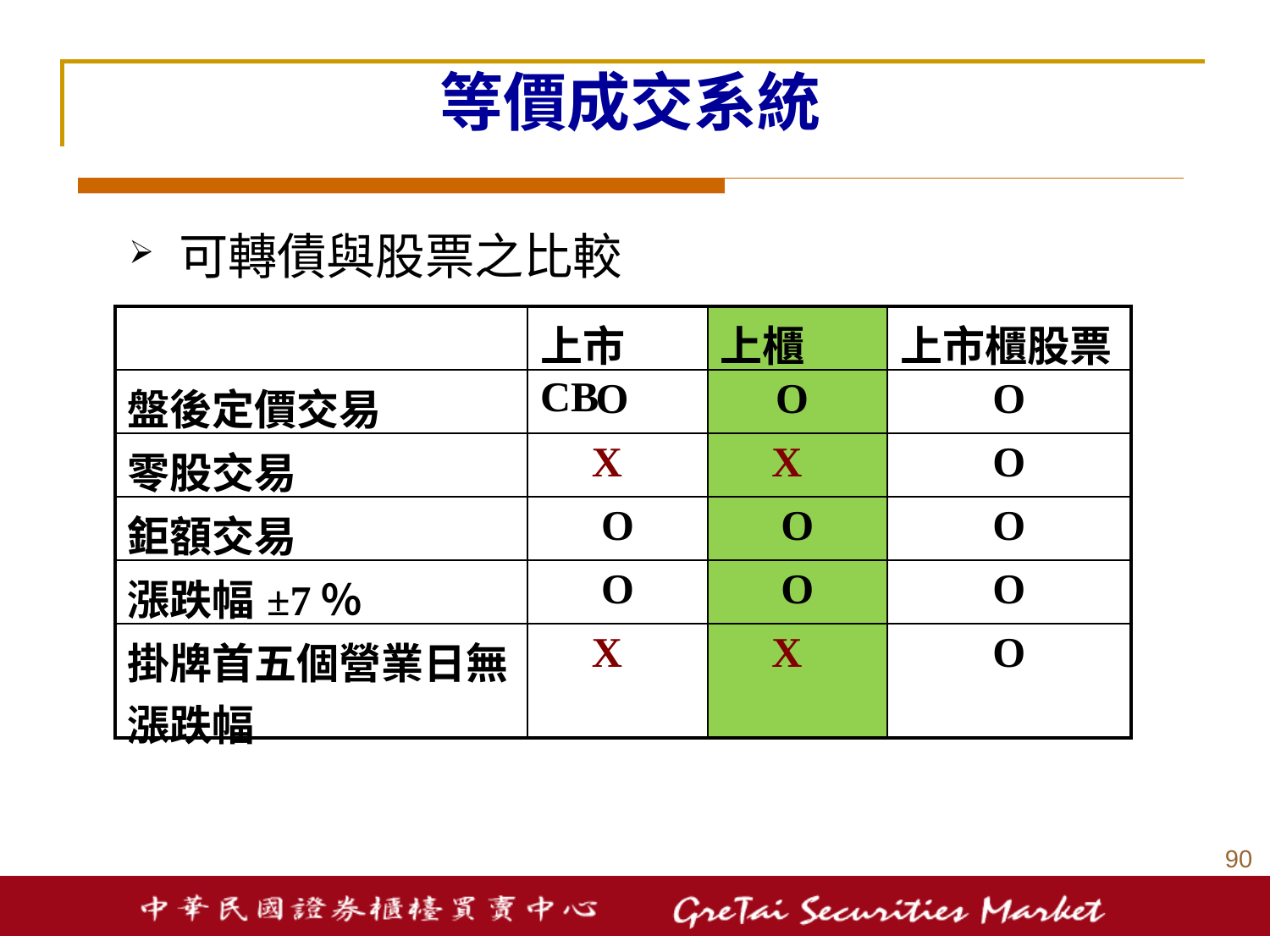

等價成交系統

可轉債與股票之比較
|  | 上市CB | 上櫃CB | 上市櫃股票 |
| --- | --- | --- | --- |
| 盤後定價交易 | O | O | O |
| 零股交易 | X | X | O |
| 鉅額交易 | O | O | O |
| 漲跌幅±7％ | O | O | O |
| 掛牌首五個營業日無漲跌幅 | X | X | O |
90